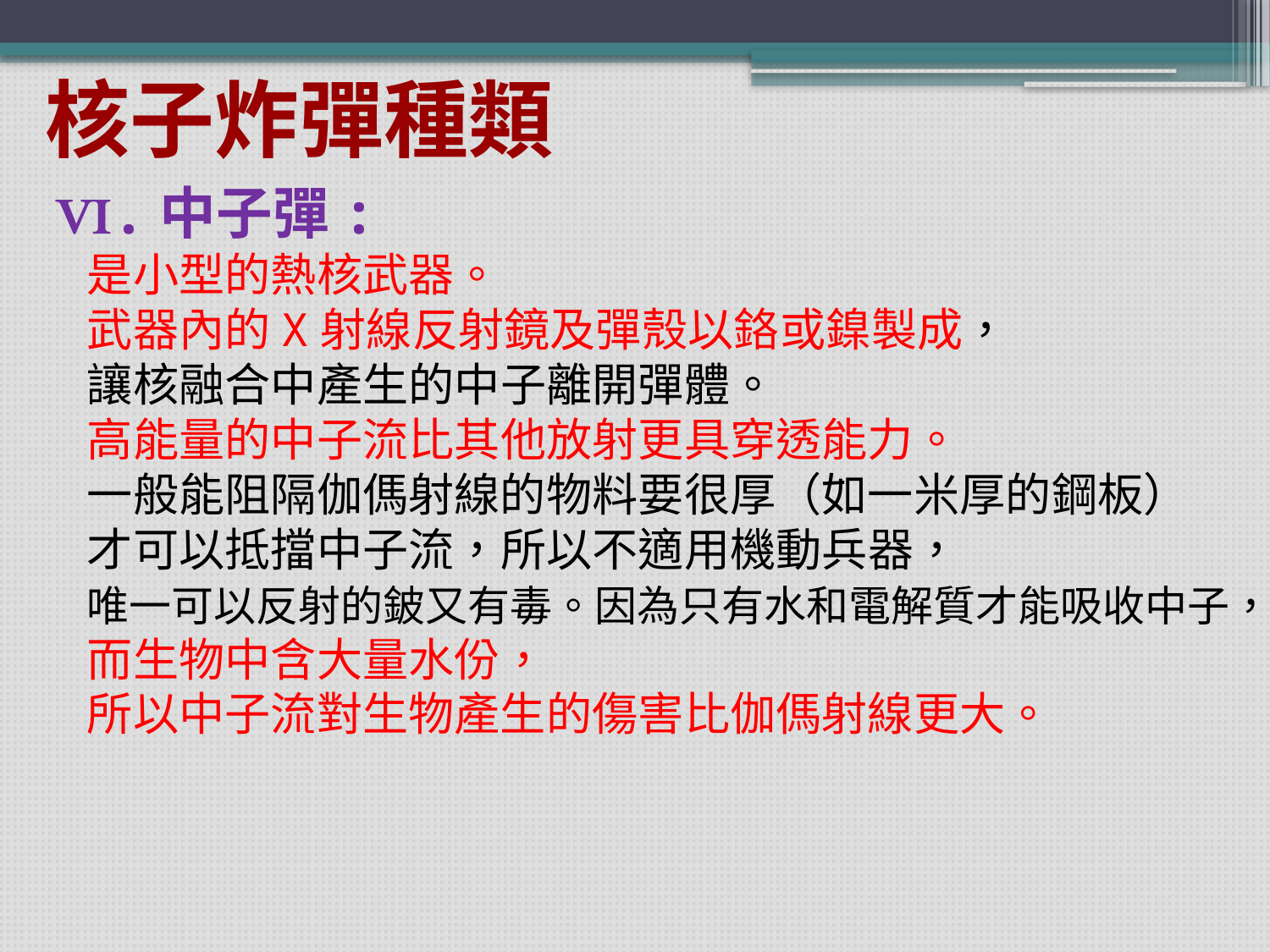

核子炸彈種類
Ⅵ.中子彈:
  是小型的熱核武器。
  武器內的X射線反射鏡及彈殼以鉻或鎳製成，
  讓核融合中產生的中子離開彈體。
  高能量的中子流比其他放射更具穿透能力。
  一般能阻隔伽傌射線的物料要很厚（如一米厚的鋼板）
  才可以抵擋中子流，所以不適用機動兵器，
  唯一可以反射的鈹又有毒。因為只有水和電解質才能吸收中子，
  而生物中含大量水份，
  所以中子流對生物產生的傷害比伽傌射線更大。